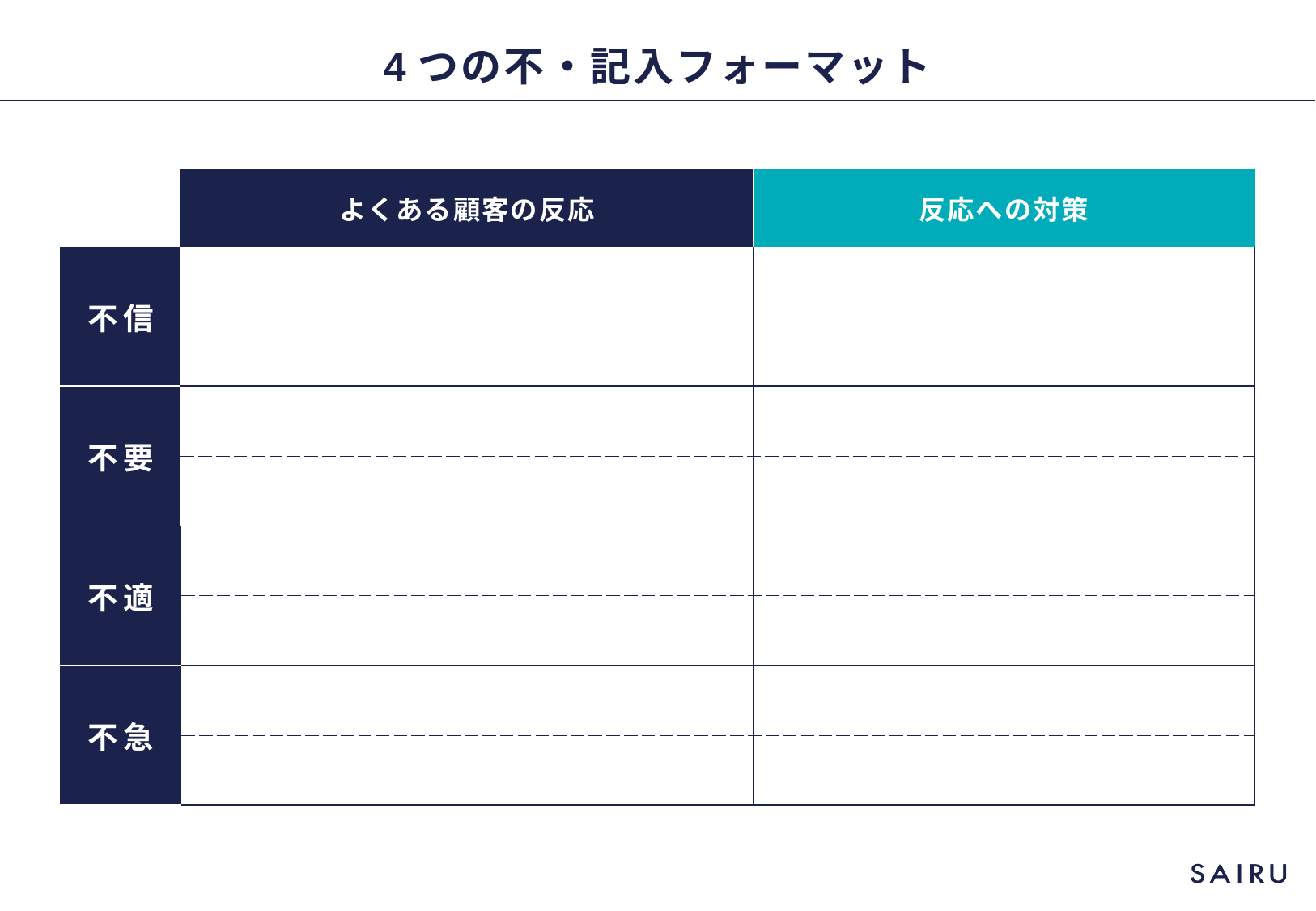

# 4つの不・記入フォーマット
|  | よくある顧客の反応 | 反応への対策 |
| --- | --- | --- |
| 不信 |  |  |
|  |  |  |
| 不要 |  |  |
|  |  |  |
| 不適 |  |  |
|  |  |  |
| 不急 |  |  |
|  |  |  |